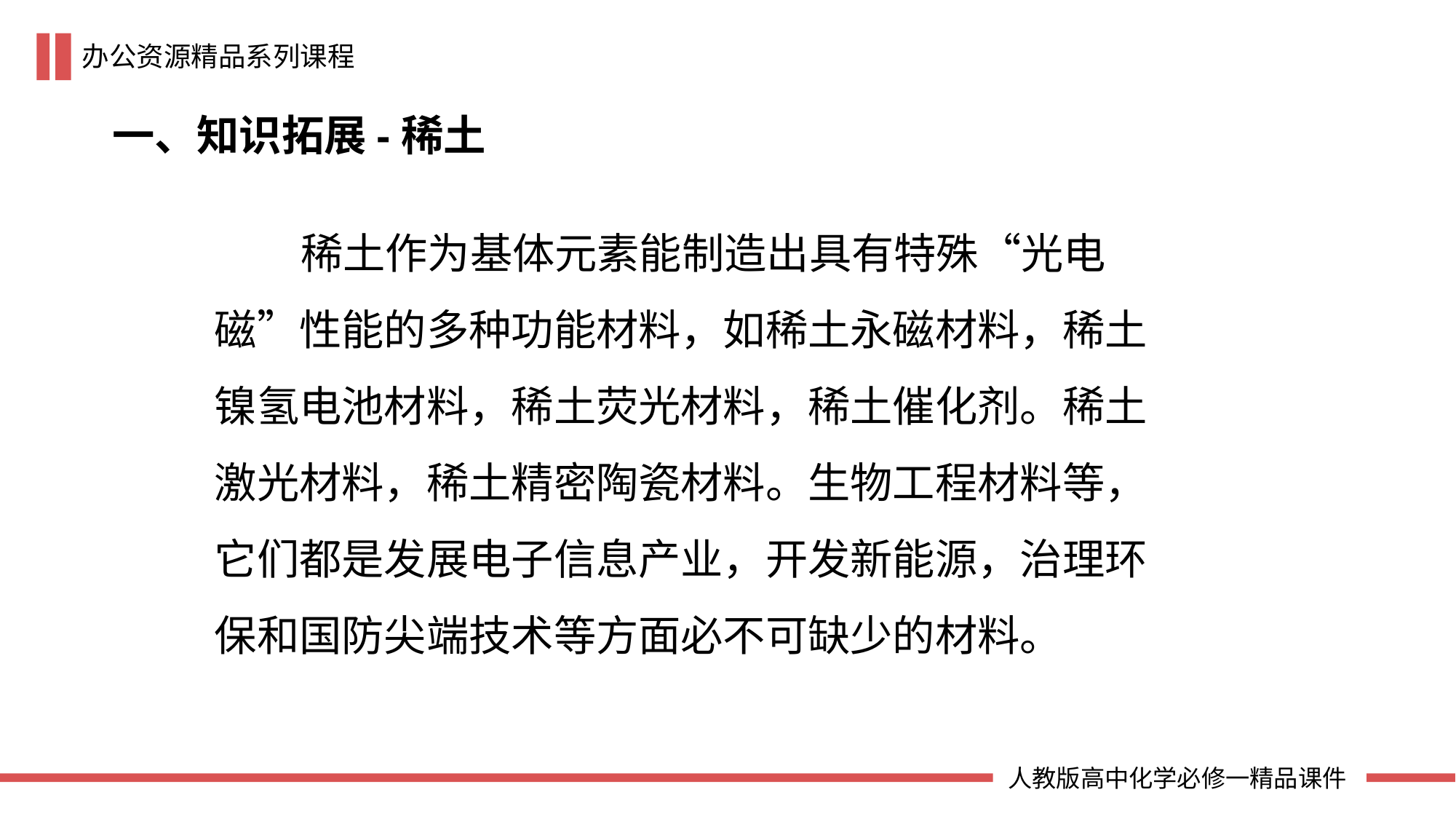

一、知识拓展-稀土
        稀土作为基体元素能制造出具有特殊“光电磁”性能的多种功能材料，如稀土永磁材料，稀土镍氢电池材料，稀土荧光材料，稀土催化剂。稀土激光材料，稀土精密陶瓷材料。生物工程材料等，它们都是发展电子信息产业，开发新能源，治理环保和国防尖端技术等方面必不可缺少的材料。